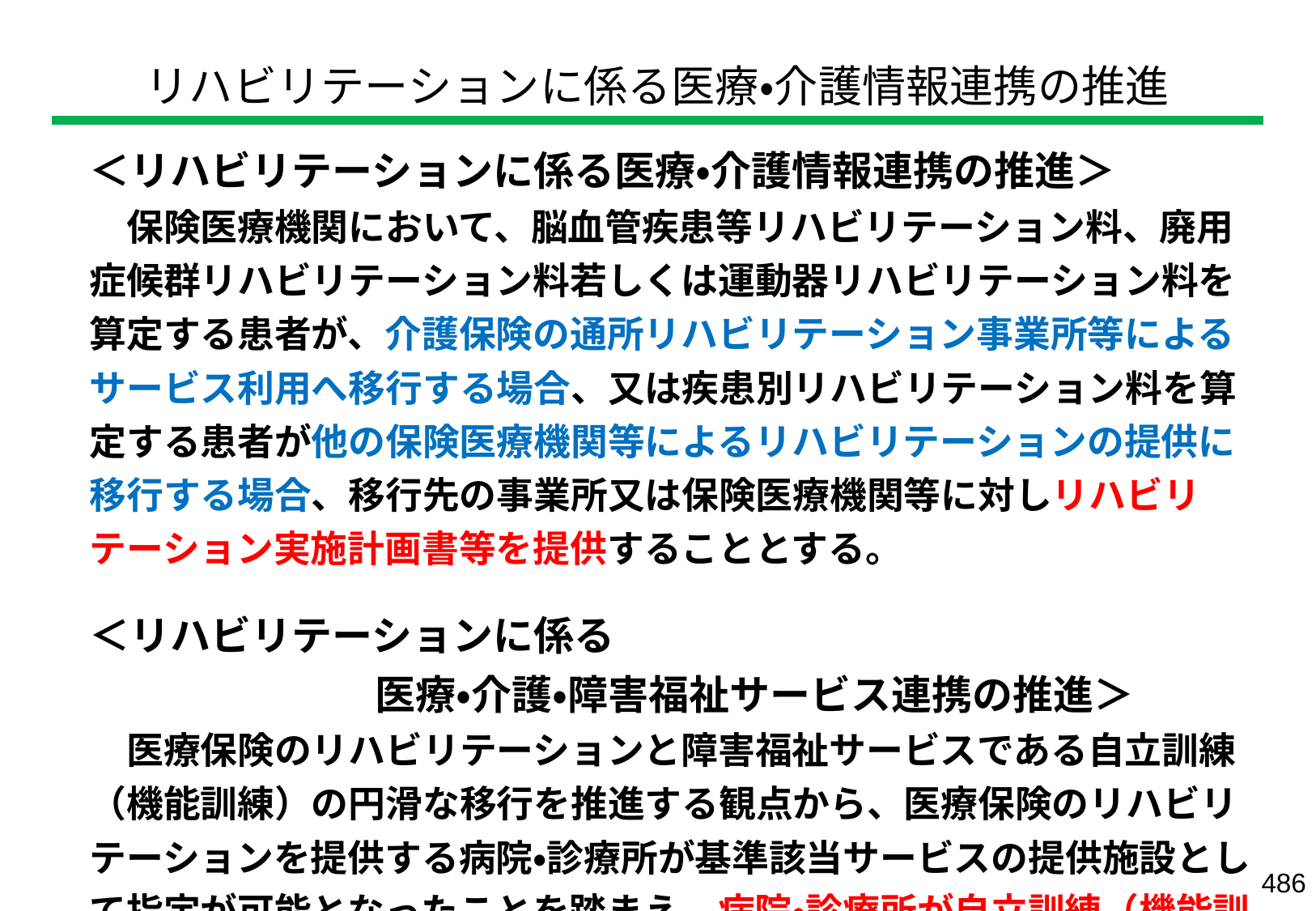

| リハビリテーションに係る医療・介護情報連携の推進 |
| --- |
| ＜リハビリテーションに係る医療・介護情報連携の推進＞ 　保険医療機関において、脳血管疾患等リハビリテーション料、廃用症候群リハビリテーション料若しくは運動器リハビリテーション料を算定する患者が、介護保険の通所リハビリテーション事業所等によるサービス利用へ移行する場合、又は疾患別リハビリテーション料を算定する患者が他の保険医療機関等によるリハビリテーションの提供に移行する場合、移行先の事業所又は保険医療機関等に対しリハビリテーション実施計画書等を提供することとする。 ＜リハビリテーションに係る 　　　　　　医療・介護・障害福祉サービス連携の推進＞ 　医療保険のリハビリテーションと障害福祉サービスである自立訓練（機能訓練）の円滑な移行を推進する観点から、医療保険のリハビリテーションを提供する病院・診療所が基準該当サービスの提供施設として指定が可能となったことを踏まえ、病院・診療所が自立訓練（機能訓練）を提供する際の疾患別リハビリテーション料等に係る施設基準を緩和する。 |
| --- |
486